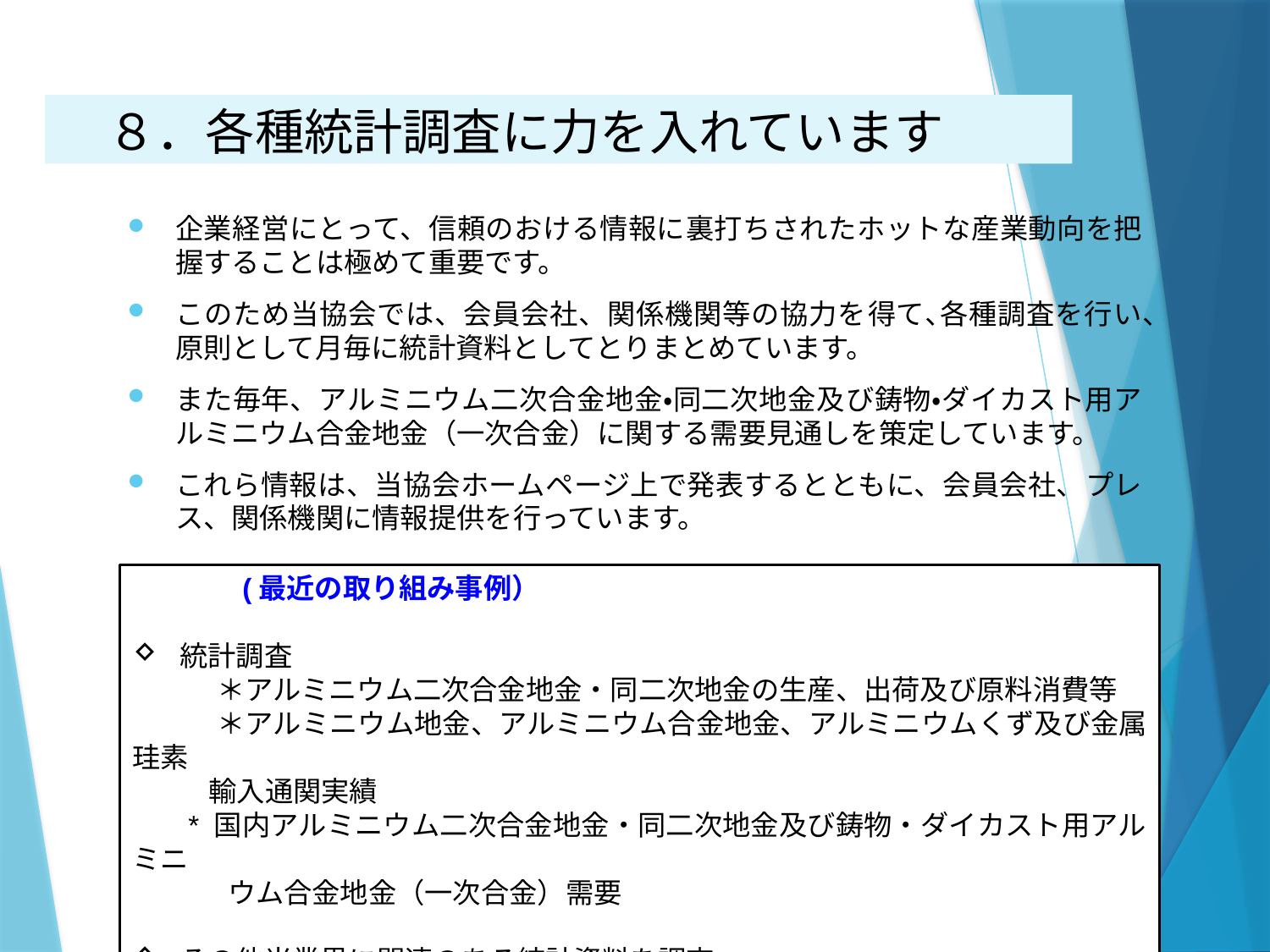

# ８．各種統計調査に力を入れています
企業経営にとって、信頼のおける情報に裏打ちされたホットな産業動向を把握することは極めて重要です。
このため当協会では、会員会社、関係機関等の協力を得て､各種調査を行い、原則として月毎に統計資料としてとりまとめています。
また毎年、アルミニウム二次合金地金・同二次地金及び鋳物・ダイカスト用アルミニウム合金地金（一次合金）に関する需要見通しを策定しています。
これら情報は、当協会ホームページ上で発表するとともに、会員会社、プレス、関係機関に情報提供を行っています。

(最近の取り組み事例）

統計調査
　　　＊アルミニウム二次合金地金・同二次地金の生産、出荷及び原料消費等
　　　＊アルミニウム地金、アルミニウム合金地金、アルミニウムくず及び金属珪素
           輸入通関実績
       * 国内アルミニウム二次合金地金・同二次地金及び鋳物・ダイカスト用アルミニ
    ウム合金地金（一次合金）需要

その他当業界に関連のある統計資料を調査